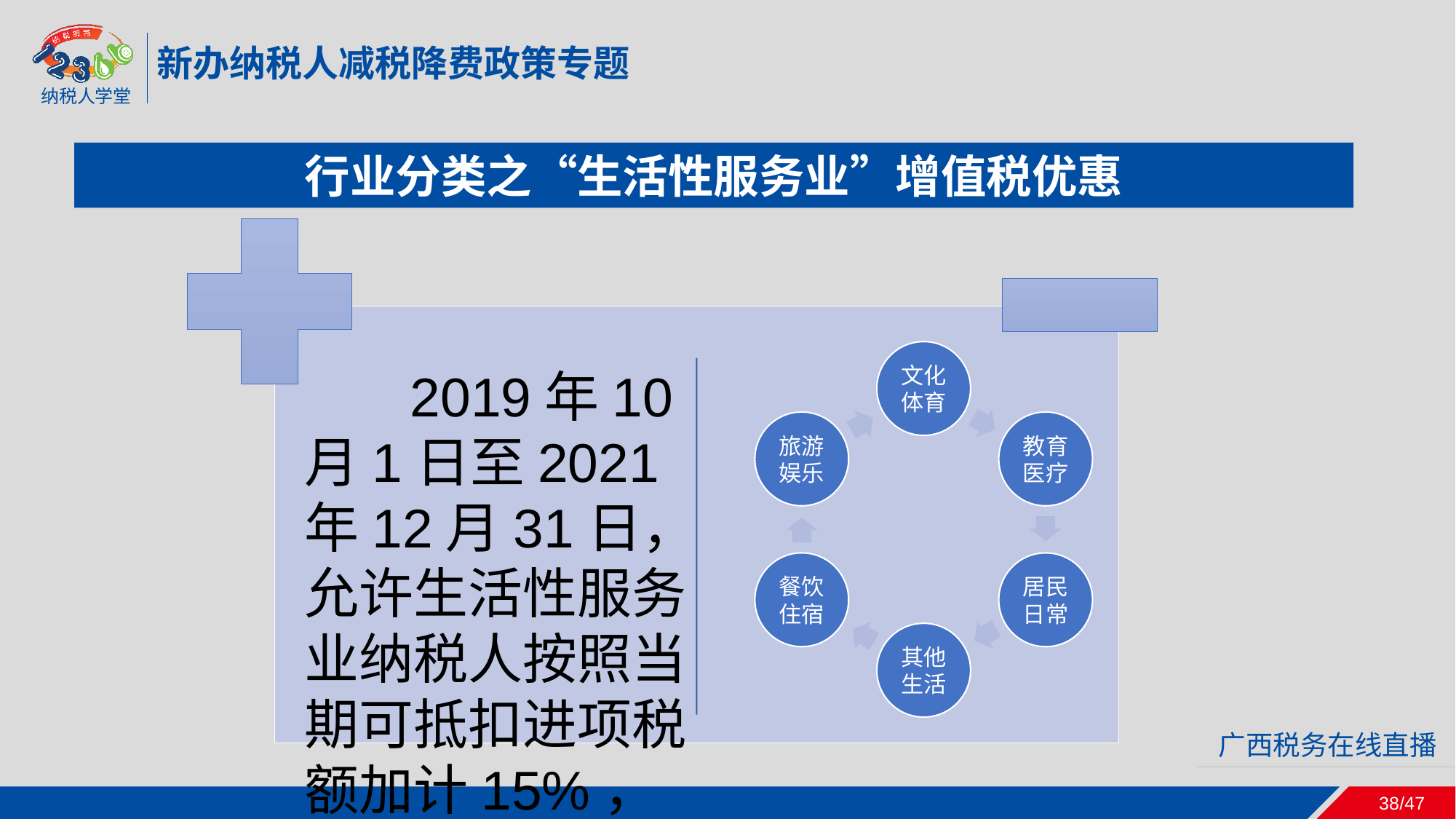

新办纳税人减税降费政策专题
行业分类之“生活性服务业”增值税优惠
       2019年10月1日至2021年12月31日，允许生活性服务业纳税人按照当期可抵扣进项税额加计15%，抵减应纳税额。
       所称生活性服务业纳税人，是指提供生活服务取得的销售额占全部销售额的比重超过50%的纳税人。

文化体育

教育医疗

居民日常

其他生活

餐饮住宿

旅游娱乐